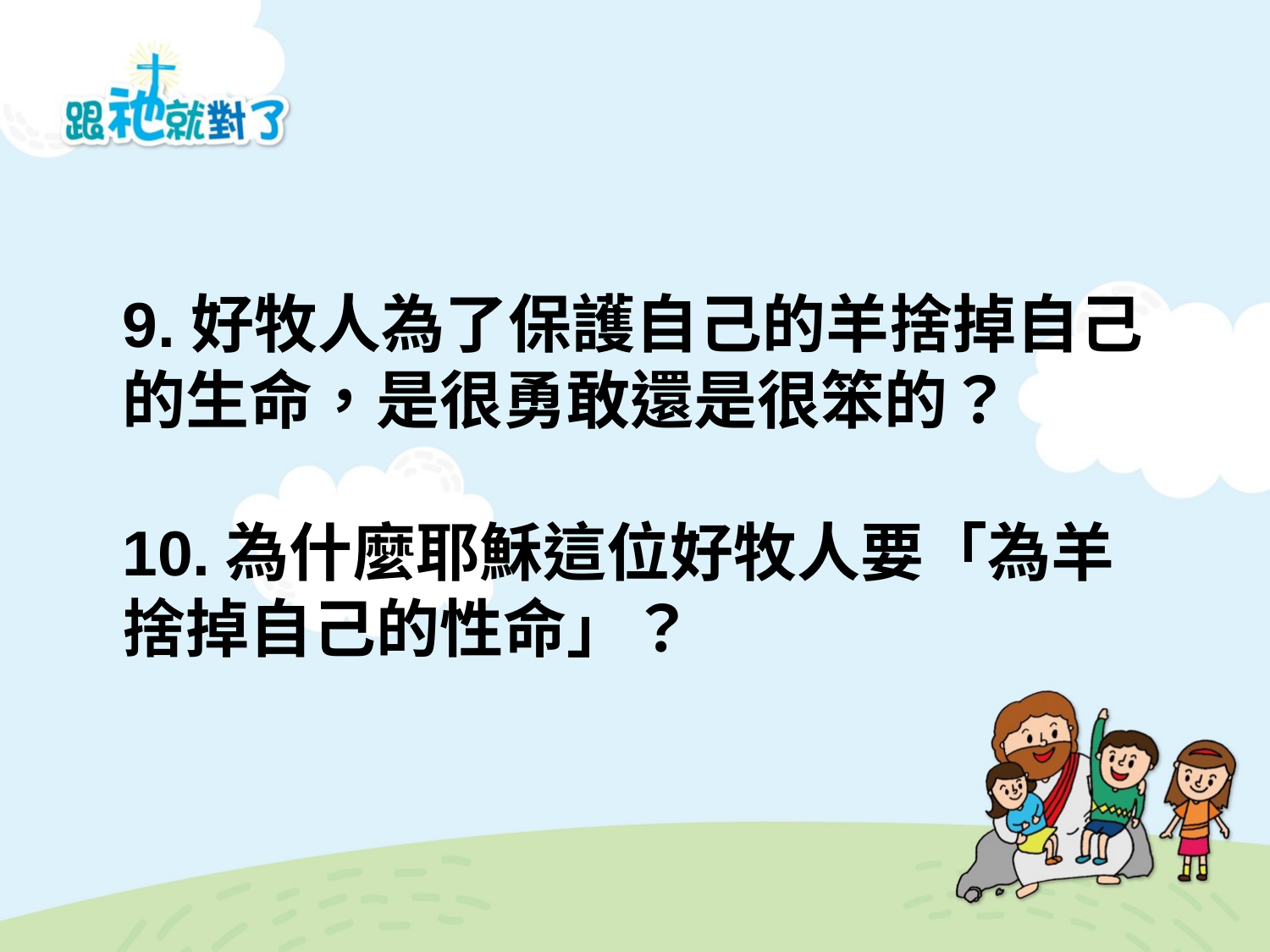

9.好牧人為了保護自己的羊捨掉自己的生命，是很勇敢還是很笨的？

10.為什麼耶穌這位好牧人要「為羊捨掉自己的性命」？